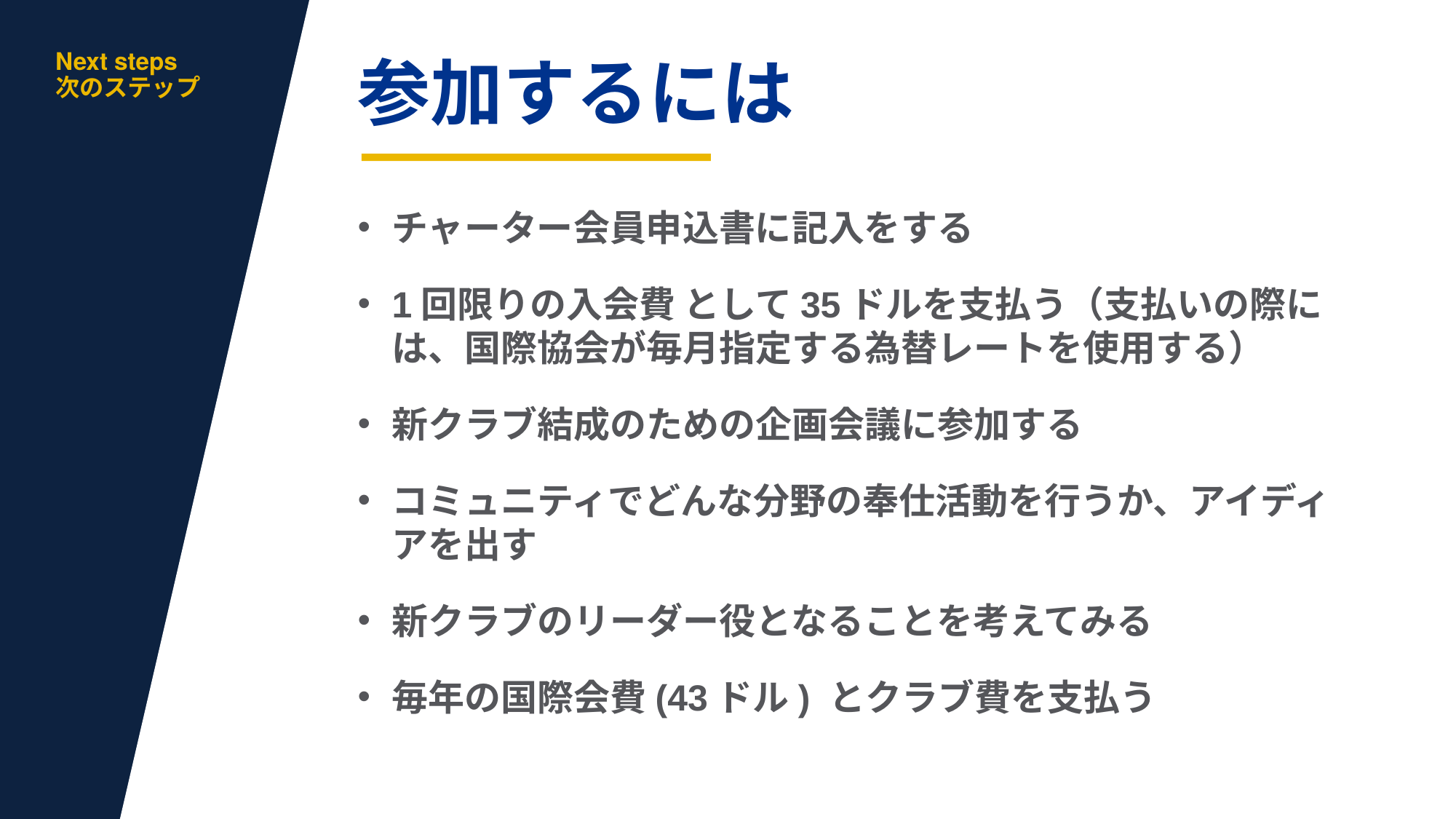

aa

Next steps
次のステップ
参加するには

チャーター会員申込書に記入をする

1回限りの入会費 として35ドルを支払う（支払いの際には、国際協会が毎月指定する為替レートを使用する）

新クラブ結成のための企画会議に参加する

コミュニティでどんな分野の奉仕活動を行うか、アイディアを出す

新クラブのリーダー役となることを考えてみる

毎年の国際会費(43ドル) とクラブ費を支払う
15